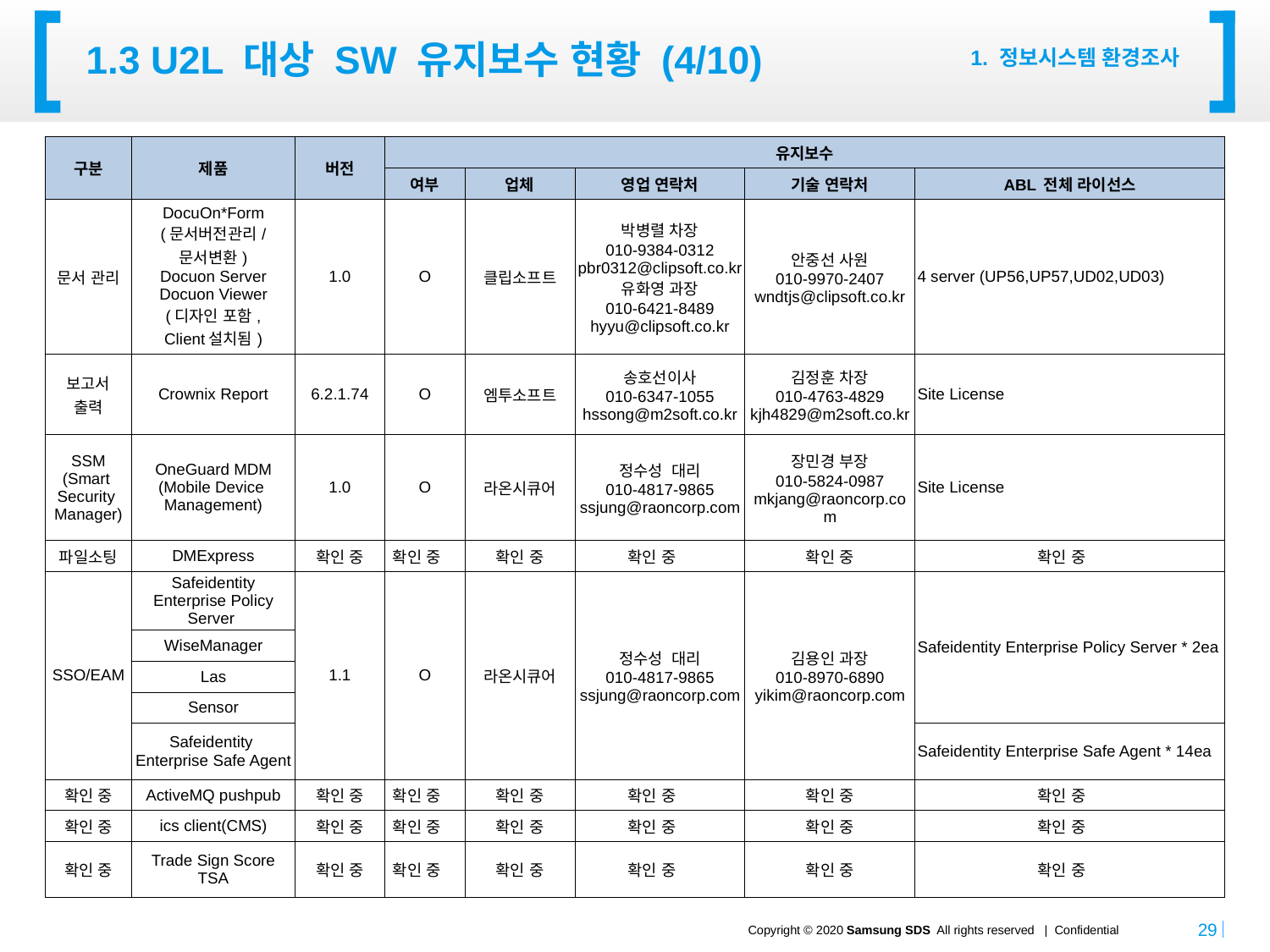

# 1.3 U2L 대상 SW 유지보수 현황 (4/10)
1. 정보시스템 환경조사
| 구분 | 제품 | 버전 | 유지보수 |  |  |  |  |
| --- | --- | --- | --- | --- | --- | --- | --- |
|  |  |  | 여부 | 업체 | 영업 연락처 | 기술 연락처 | ABL 전체 라이선스 |
| 문서 관리 | DocuOn\*Form (문서버전관리/ 문서변환) Docuon Server Docuon Viewer (디자인 포함, Client설치됨) | 1.0 | O | 클립소프트 | 박병렬 차장 010-9384-0312 pbr0312@clipsoft.co.kr 유화영 과장 010-6421-8489 hyyu@clipsoft.co.kr | 안중선 사원 010-9970-2407 wndtjs@clipsoft.co.kr | 4 server (UP56,UP57,UD02,UD03) |
| 보고서 출력 | Crownix Report | 6.2.1.74 | O | 엠투소프트 | 송호선이사 010-6347-1055 hssong@m2soft.co.kr | 김정훈 차장 010-4763-4829 kjh4829@m2soft.co.kr | Site License |
| SSM (Smart Security Manager) | OneGuard MDM (Mobile Device Management) | 1.0 | O | 라온시큐어 | 정수성 대리 010-4817-9865 ssjung@raoncorp.com | 장민경 부장 010-5824-0987 mkjang@raoncorp.com | Site License |
| 파일소팅 | DMExpress | 확인 중 | 확인 중 | 확인 중 | 확인 중 | 확인 중 | 확인 중 |
| SSO/EAM | Safeidentity Enterprise Policy Server | 1.1 | O | 라온시큐어 | 정수성 대리 010-4817-9865 ssjung@raoncorp.com | 김용인 과장 010-8970-6890 yikim@raoncorp.com | Safeidentity Enterprise Policy Server \* 2ea |
|  | WiseManager |  |  |  |  |  |  |
|  | Las |  |  |  |  |  |  |
|  | Sensor |  |  |  |  |  |  |
|  | Safeidentity Enterprise Safe Agent |  |  |  |  |  | Safeidentity Enterprise Safe Agent \* 14ea |
| 확인 중 | ActiveMQ pushpub | 확인 중 | 확인 중 | 확인 중 | 확인 중 | 확인 중 | 확인 중 |
| 확인 중 | ics client(CMS) | 확인 중 | 확인 중 | 확인 중 | 확인 중 | 확인 중 | 확인 중 |
| 확인 중 | Trade Sign Score TSA | 확인 중 | 확인 중 | 확인 중 | 확인 중 | 확인 중 | 확인 중 |